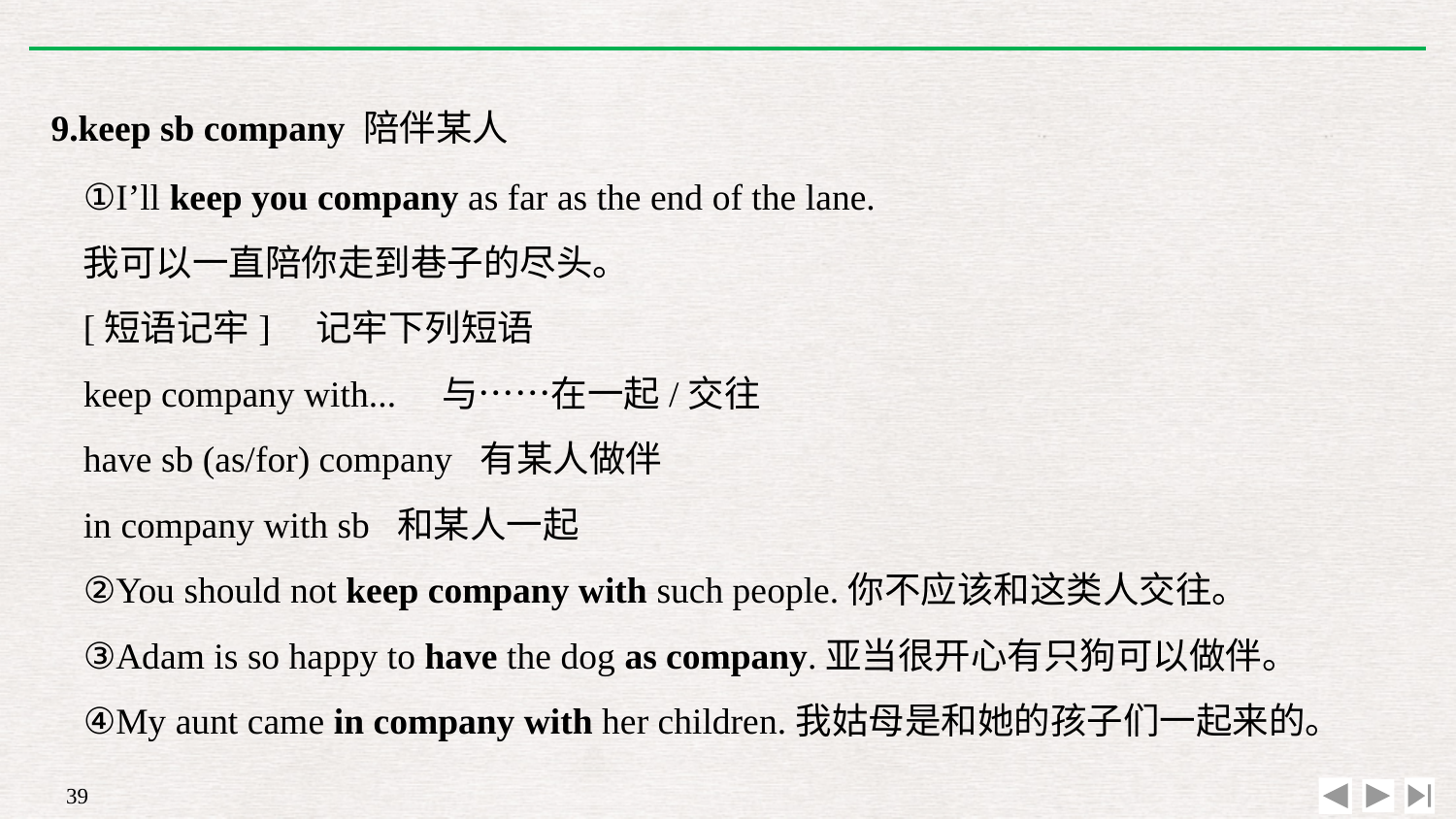

9.keep sb company 陪伴某人
①I’ll keep you company as far as the end of the lane.
我可以一直陪你走到巷子的尽头。
[短语记牢]　记牢下列短语
keep company with...　与……在一起/交往
have sb (as/for) company  有某人做伴
in company with sb  和某人一起
②You should not keep company with such people.你不应该和这类人交往。
③Adam is so happy to have the dog as company.亚当很开心有只狗可以做伴。
④My aunt came in company with her children.我姑母是和她的孩子们一起来的。